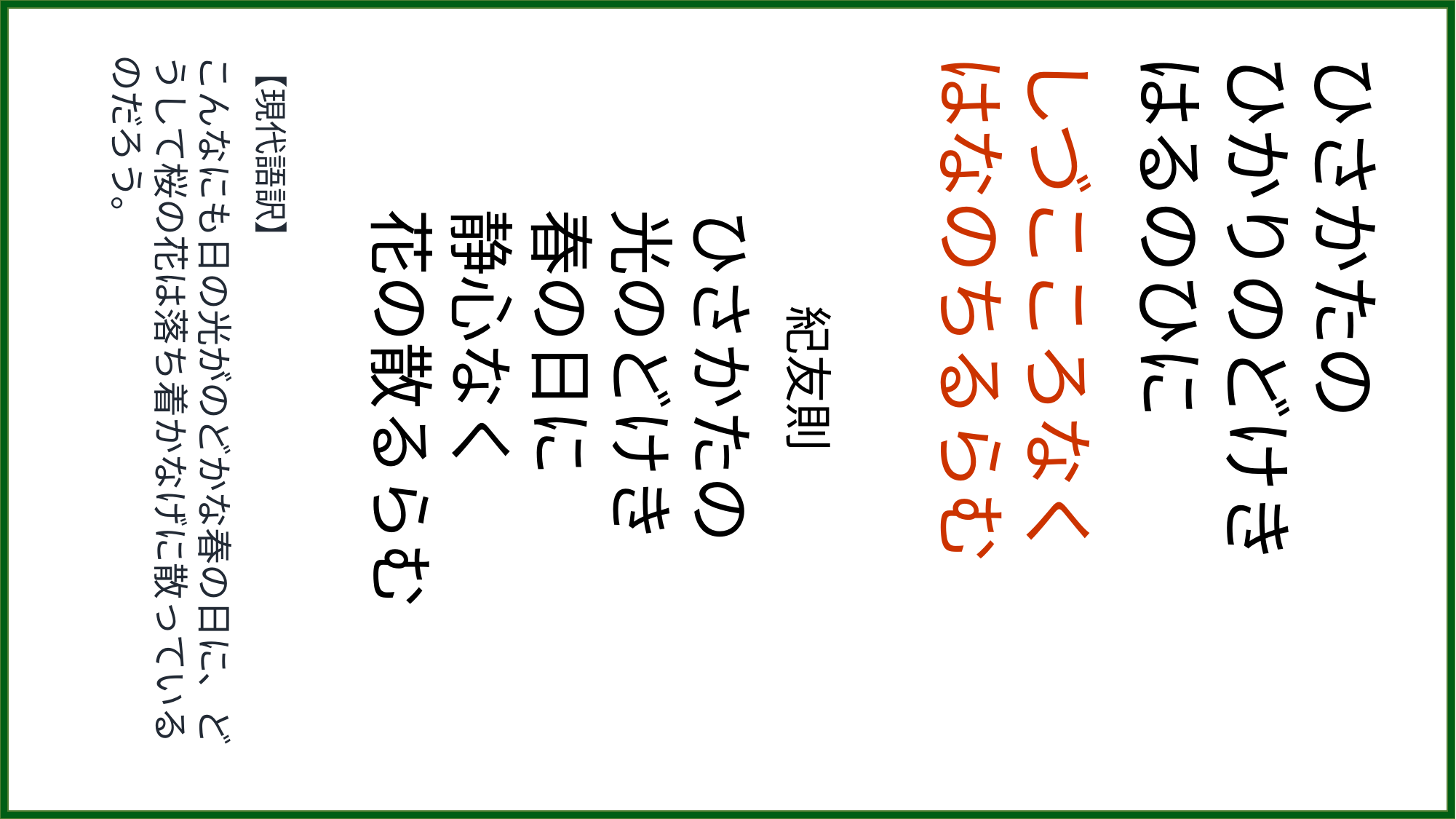

【現代語訳】

こんなにも日の光がのどかな春の日に、どうして桜の花は落ち着かなげに散っているのだろう。
　　紀友則

ひさかたの
光のどけき
春の日に
静心なく
花の散るらむ
しづこころなく
はなのちるらむ
ひさかたの
ひかりのどけき
はるのひに